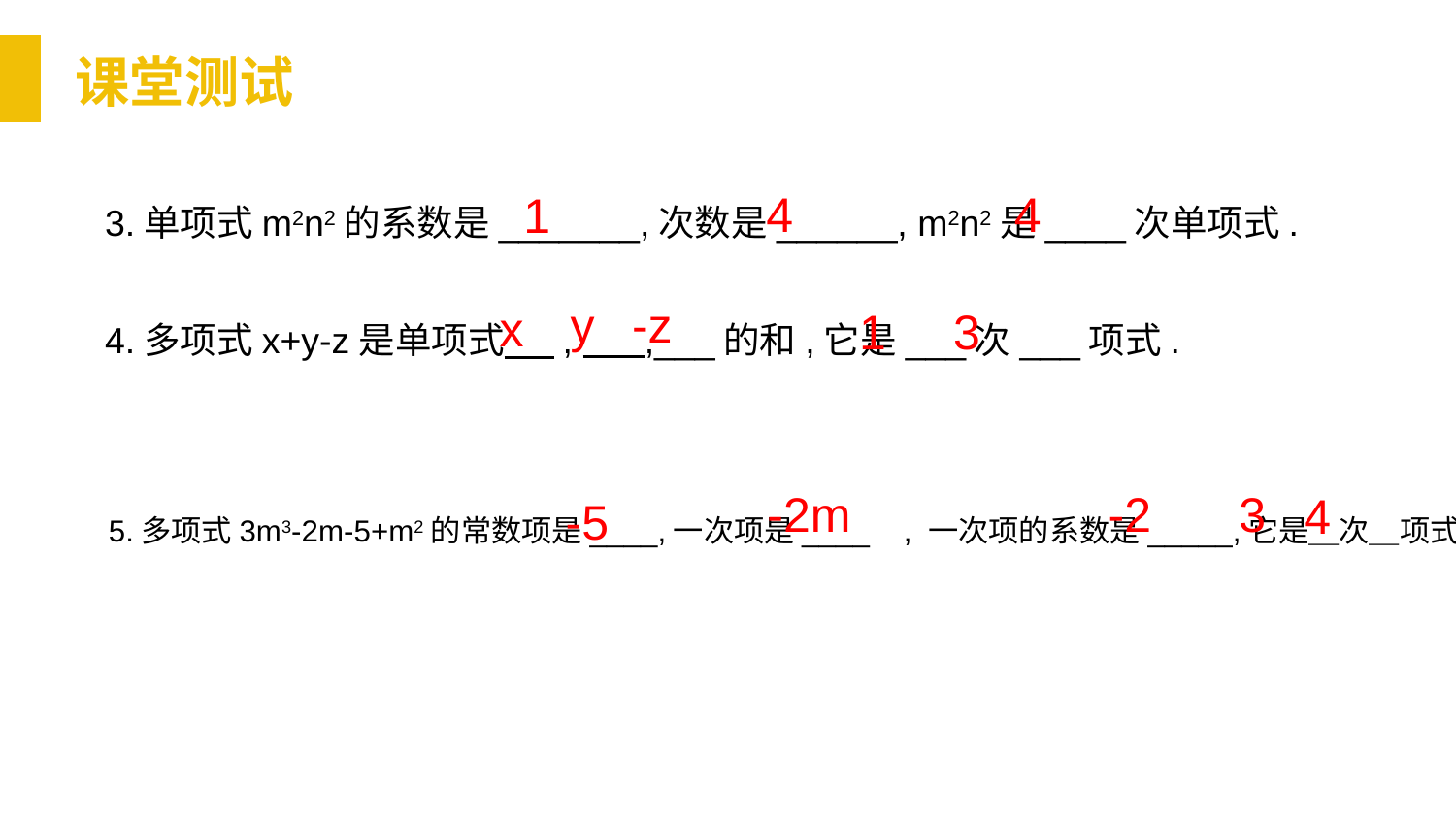

课堂测试
4
4
1
3.单项式m2n2的系数是_______,次数是______, m2n2是____次单项式.
-z
y
x
3
1
4.多项式x+y-z是单项式      ,       ,___的和,它是___次___项式.
-2
3
-2m
4
-5
5.多项式3m3-2m-5+m2的常数项是____,一次项是____    , 一次项的系数是_____,它是＿次＿项式。